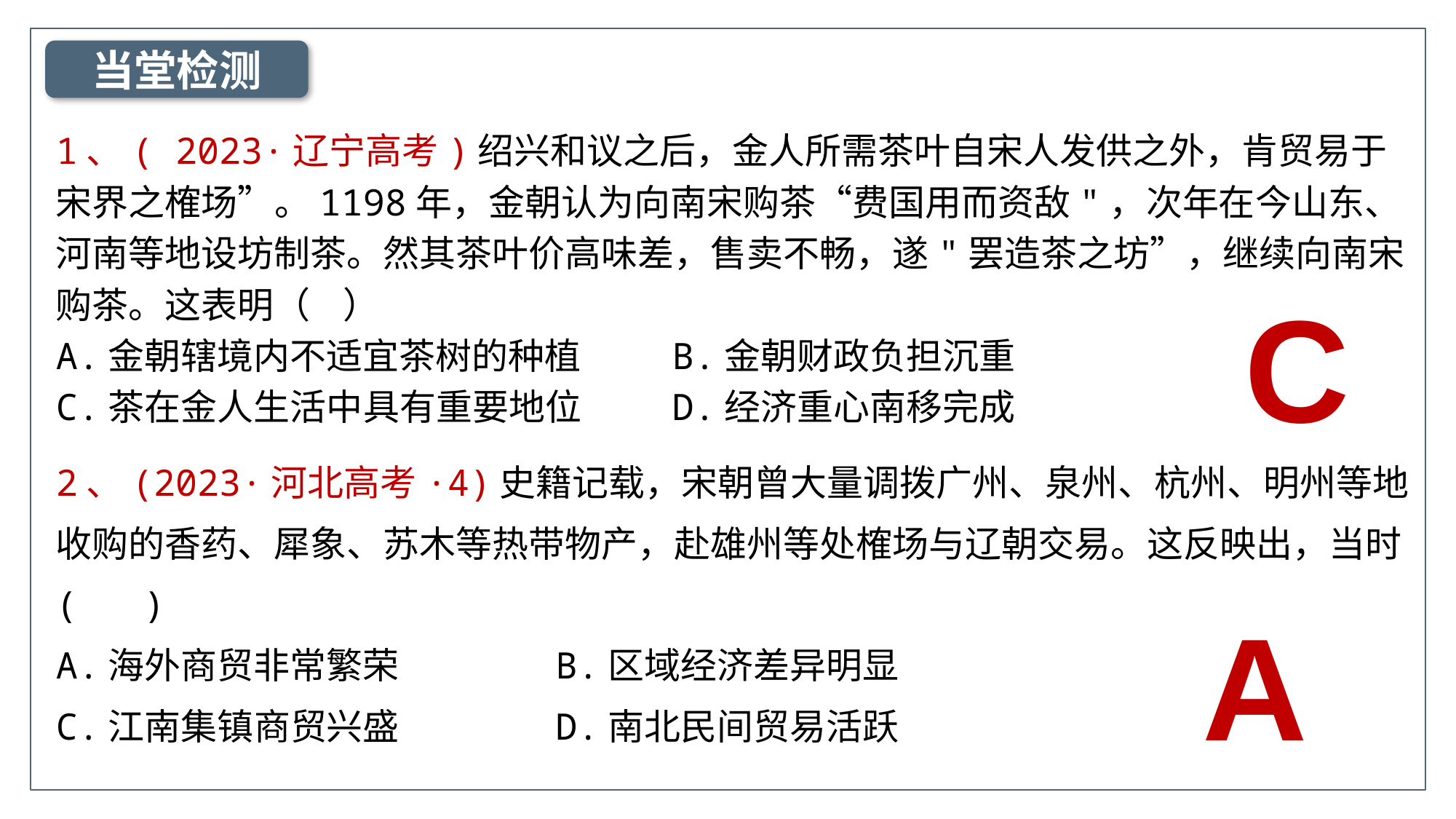

当堂检测
1、( 2023·辽宁高考)绍兴和议之后，金人所需茶叶自宋人发供之外，肯贸易于宋界之榷场”。1198年，金朝认为向南宋购茶“费国用而资敌"，次年在今山东、河南等地设坊制茶。然其茶叶价高味差，售卖不畅，遂"罢造茶之坊”，继续向南宋购茶。这表明（    ）
A.金朝辖境内不适宜茶树的种植          B.金朝财政负担沉重
C.茶在金人生活中具有重要地位          D.经济重心南移完成
C
2、(2023·河北高考·4)史籍记载，宋朝曾大量调拨广州、泉州、杭州、明州等地收购的香药、犀象、苏木等热带物产，赴雄州等处榷场与辽朝交易。这反映出，当时(   )
A.海外商贸非常繁荣                  B.区域经济差异明显
C.江南集镇商贸兴盛                  D.南北民间贸易活跃
A